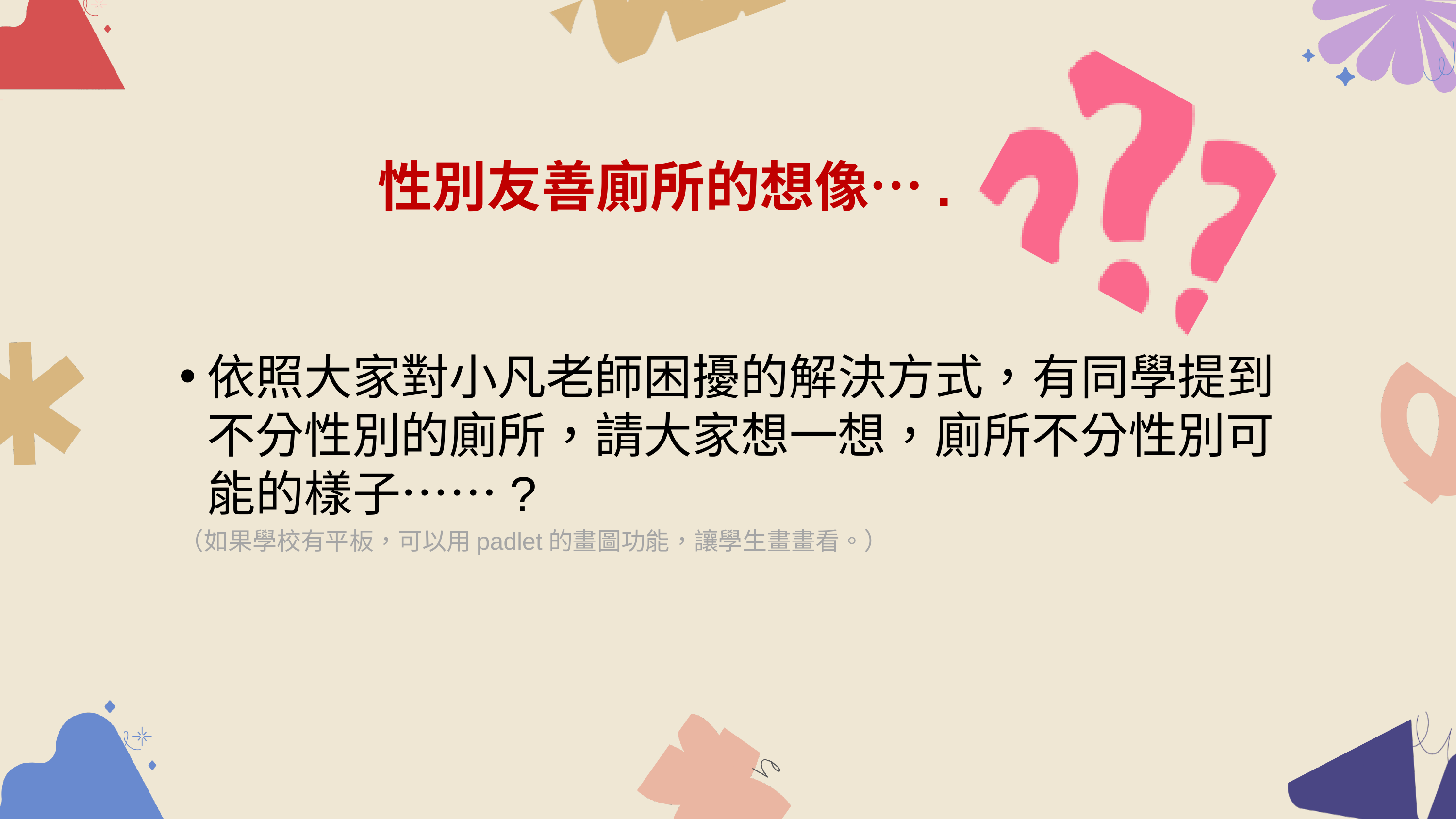

# 性別友善廁所的想像….

依照大家對小凡老師困擾的解決方式，有同學提到不分性別的廁所，請大家想一想，廁所不分性別可能的樣子……?
（如果學校有平板，可以用padlet的畫圖功能，讓學生畫畫看。）